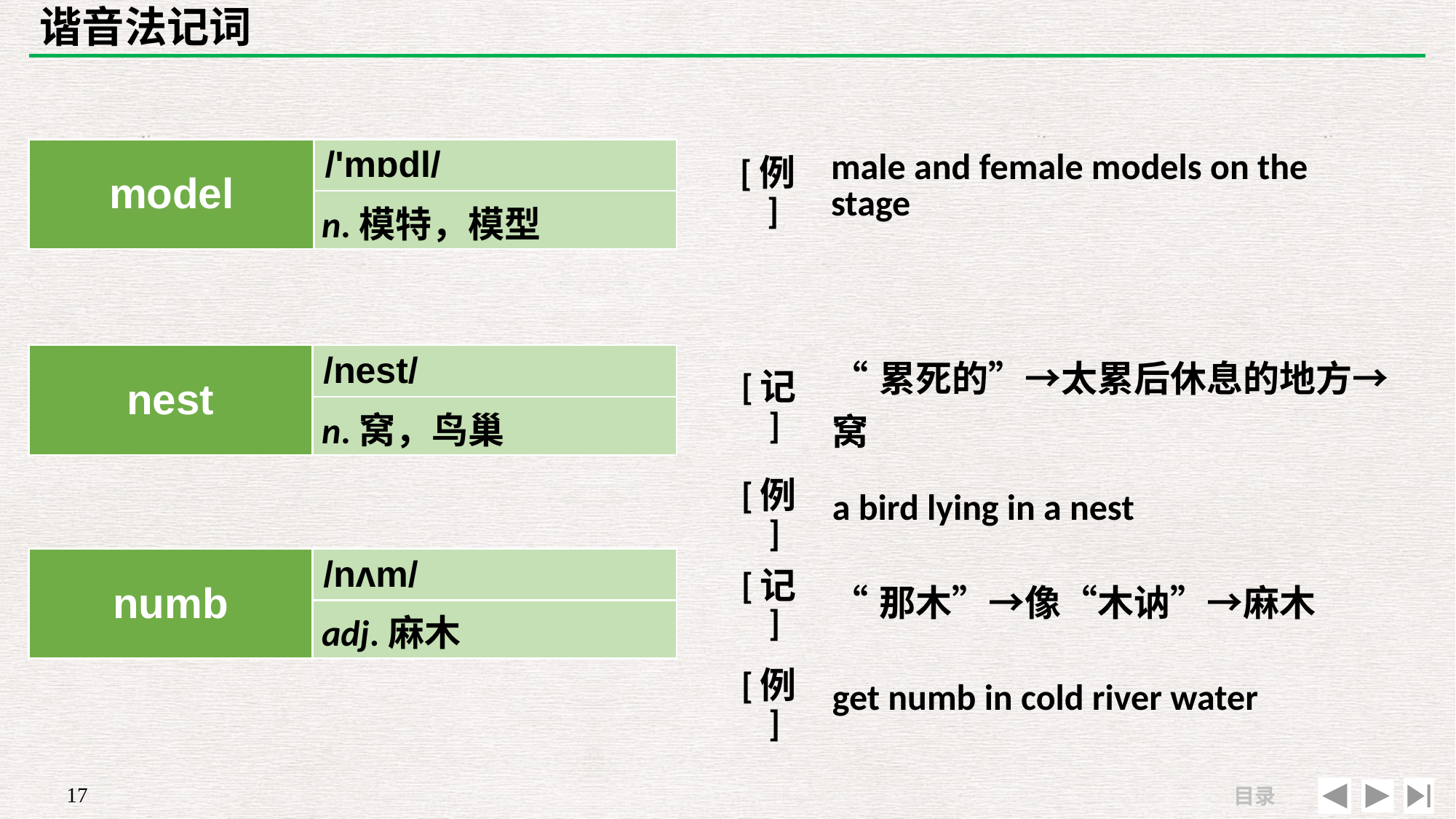

# 谐音法记词

|  |  |
| --- | --- |
| [例] | male and female models on the stage |
| model | /'mɒdl/ |
| --- | --- |
|  |  |
n.模特，模型
| [记] | “累死的”→太累后休息的地方→窝 |
| --- | --- |
| [例] | a bird lying in a nest |
| nest | /nest/ |
| --- | --- |
|  |  |
n.窝，鸟巢
| numb | /nʌm/ |
| --- | --- |
|  |  |
| [记] | “那木”→像“木讷”→麻木 |
| --- | --- |
| [例] | get numb in cold river water |
adj.麻木